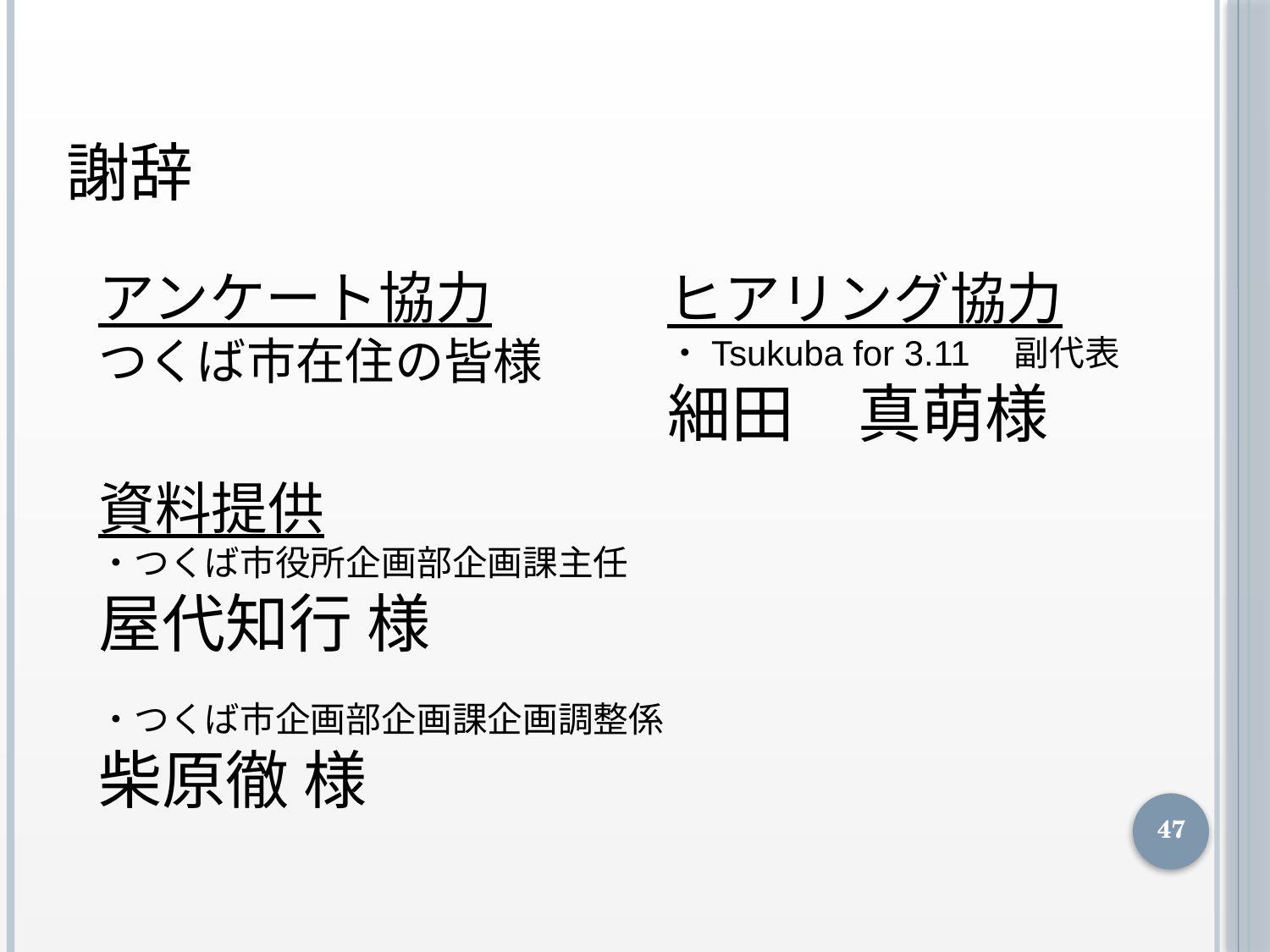

謝辞
アンケート協力
つくば市在住の皆様
ヒアリング協力
・Tsukuba for 3.11　副代表
細田　真萌様
資料提供
・つくば市役所企画部企画課主任
屋代知行 様

・つくば市企画部企画課企画調整係
柴原徹 様
47